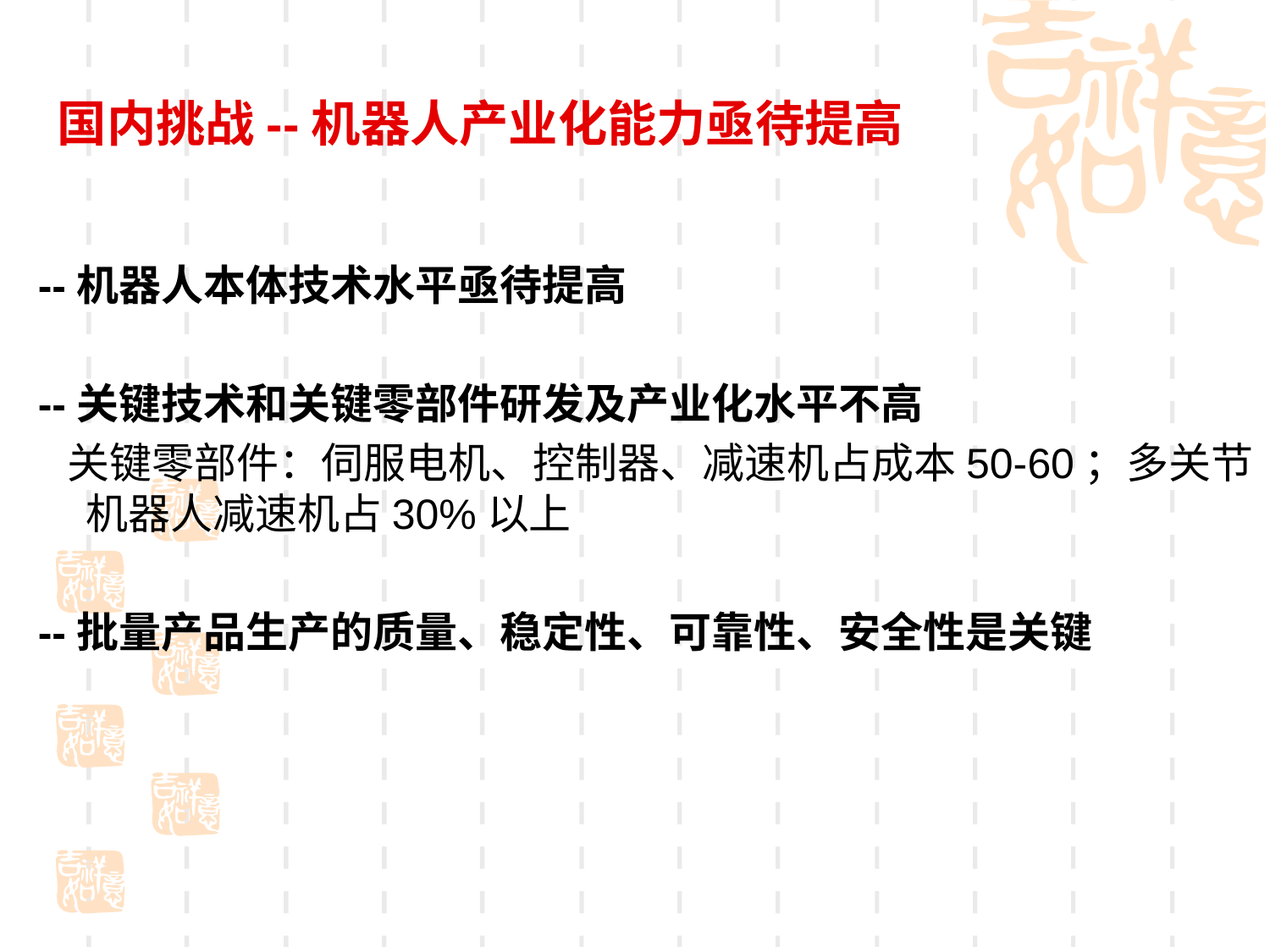

国内挑战--机器人产业化能力亟待提高
# --机器人本体技术水平亟待提高

--关键技术和关键零部件研发及产业化水平不高
  关键零部件：伺服电机、控制器、减速机占成本50-60；多关节机器人减速机占30%以上

--批量产品生产的质量、稳定性、可靠性、安全性是关键